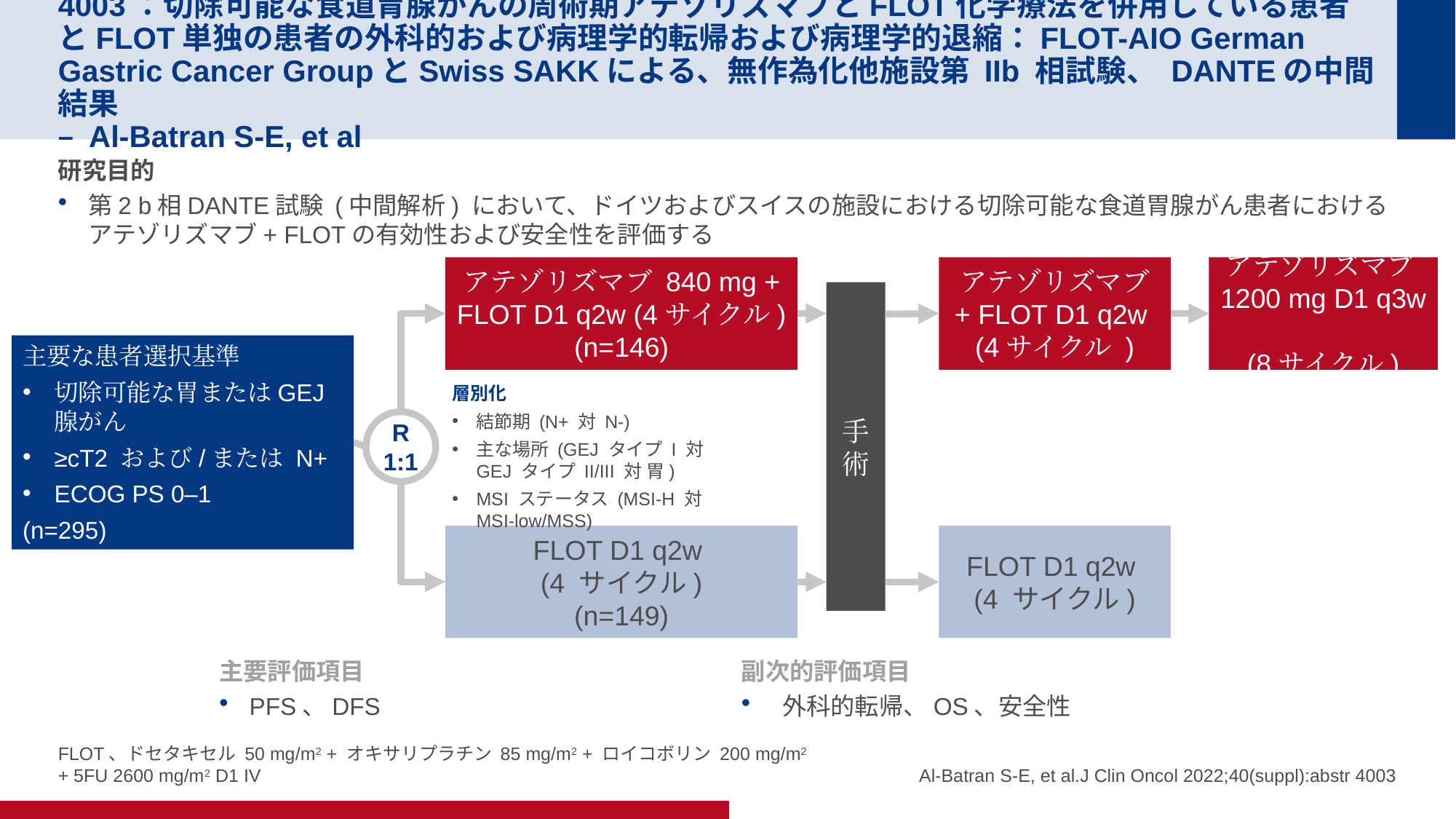

# 4003：切除可能な食道胃腺がんの周術期アテゾリズマブとFLOT化学療法を併用している患者とFLOT単独の患者の外科的および病理学的転帰および病理学的退縮：FLOT-AIO German Gastric Cancer GroupとSwiss SAKKによる、無作為化他施設第 IIb 相試験、 DANTEの中間結果 – Al-Batran S-E, et al
研究目的
第2 b相DANTE試験 (中間解析) において、ドイツおよびスイスの施設における切除可能な食道胃腺がん患者におけるアテゾリズマブ+ FLOTの有効性および安全性を評価する
アテゾリズマブ 840 mg + FLOT D1 q2w (4サイクル)
(n=146)
アテゾリズマブ + FLOT D1 q2w
(4サイクル )
アテゾリズマブ
1200 mg D1 q3w
(8サイクル)
手術
主要な患者選択基準
切除可能な胃またはGEJ腺がん
≥cT2 および/または N+
ECOG PS 0–1
(n=295)
層別化
結節期 (N+ 対 N-)
主な場所 (GEJ タイプ I 対
GEJ タイプ II/III 対 胃)
MSI ステータス (MSI-H 対 MSI-low/MSS)
R
1:1
FLOT D1 q2w
(4 サイクル)
FLOT D1 q2w
(4 サイクル)
(n=149)
主要評価項目
PFS、DFS
副次的評価項目
 外科的転帰、OS、安全性
Al-Batran S-E, et al.J Clin Oncol 2022;40(suppl):abstr 4003
FLOT、ドセタキセル 50 mg/m2 + オキサリプラチン 85 mg/m2 + ロイコボリン 200 mg/m2 + 5FU 2600 mg/m2 D1 IV